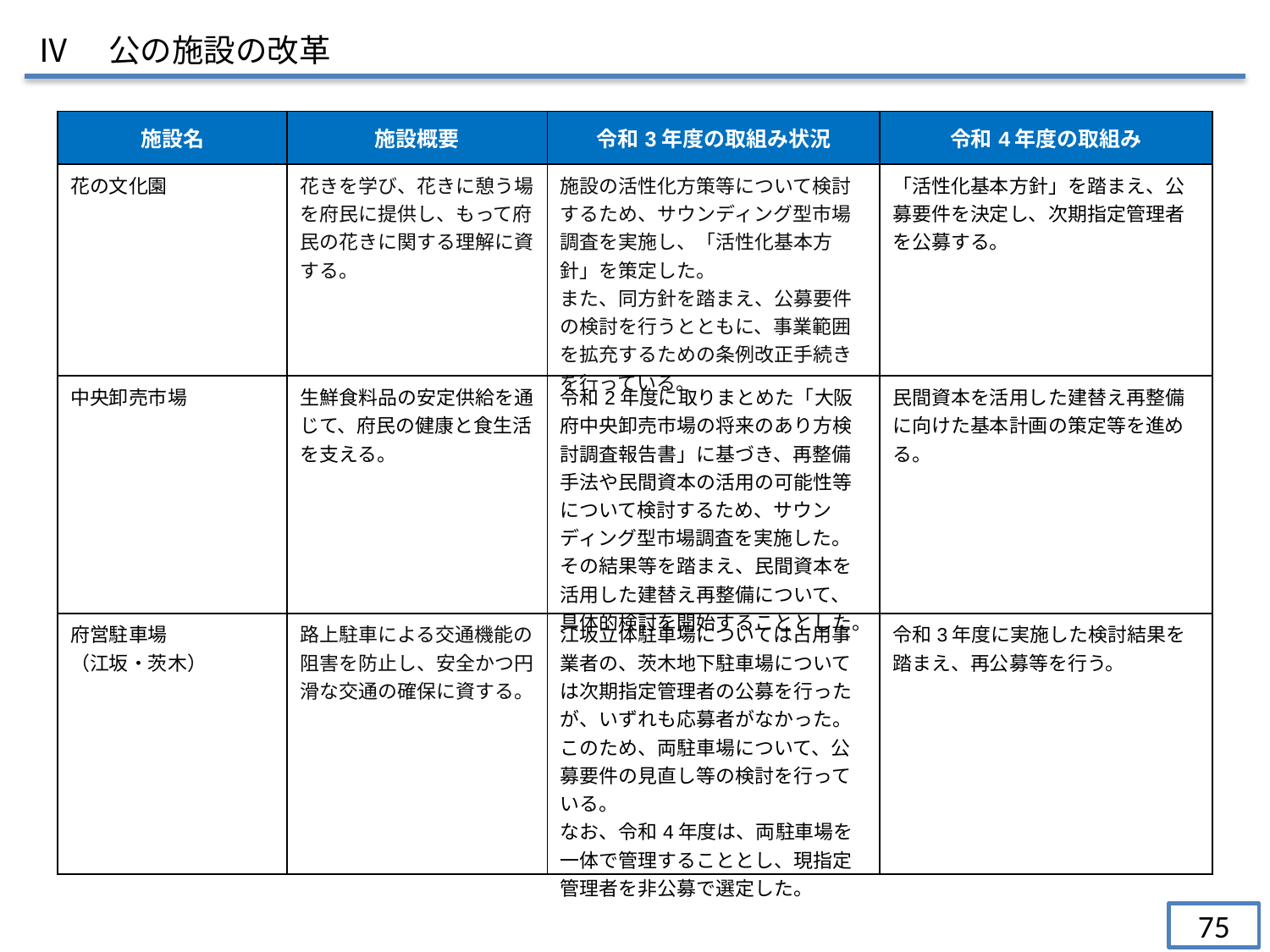

Ⅳ　公の施設の改革
| 施設名 | 施設概要 | 令和3年度の取組み状況 | 令和4年度の取組み |
| --- | --- | --- | --- |
| 花の文化園 | 花きを学び、花きに憩う場を府民に提供し、もって府民の花きに関する理解に資する。 | 施設の活性化方策等について検討するため、サウンディング型市場調査を実施し、「活性化基本方針」を策定した。 また、同方針を踏まえ、公募要件の検討を行うとともに、事業範囲を拡充するための条例改正手続きを行っている。 | 「活性化基本方針」を踏まえ、公募要件を決定し、次期指定管理者を公募する。 |
| 中央卸売市場 | 生鮮食料品の安定供給を通じて、府民の健康と食生活を支える。 | 令和2年度に取りまとめた「大阪府中央卸売市場の将来のあり方検討調査報告書」に基づき、再整備手法や民間資本の活用の可能性等について検討するため、サウンディング型市場調査を実施した。 その結果等を踏まえ、民間資本を活用した建替え再整備について、具体的検討を開始することとした。 | 民間資本を活用した建替え再整備に向けた基本計画の策定等を進める。 |
| 府営駐車場 （江坂・茨木） | 路上駐車による交通機能の阻害を防止し、安全かつ円滑な交通の確保に資する。 | 江坂立体駐車場については占用事業者の、茨木地下駐車場については次期指定管理者の公募を行ったが、いずれも応募者がなかった。 このため、両駐車場について、公募要件の見直し等の検討を行っている。 なお、令和4年度は、両駐車場を一体で管理することとし、現指定管理者を非公募で選定した。 | 令和3年度に実施した検討結果を踏まえ、再公募等を行う。 |
75